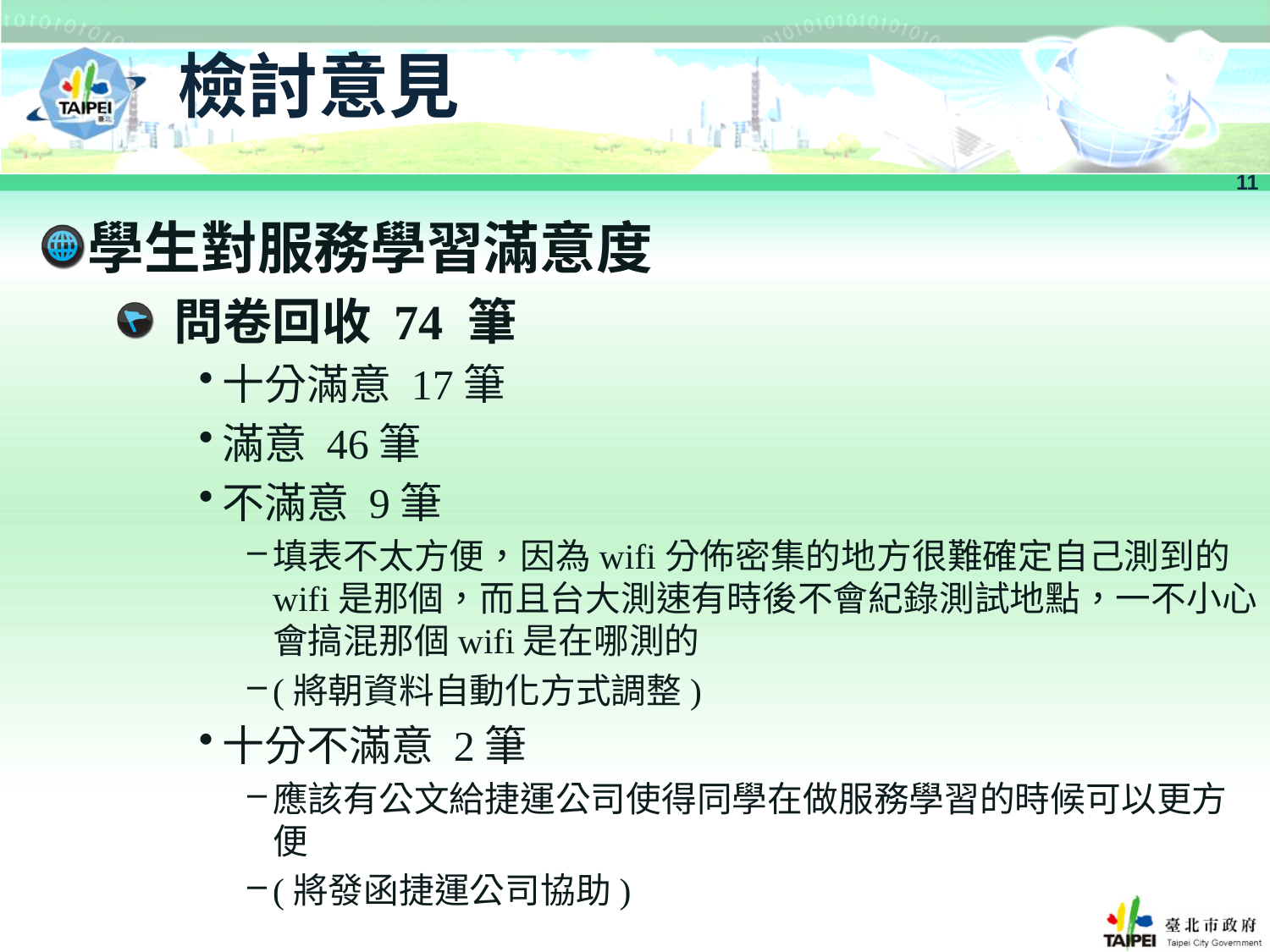

# 檢討意見
11
學生對服務學習滿意度
問卷回收 74 筆
十分滿意 17筆
滿意 46筆
不滿意 9筆
填表不太方便，因為wifi分佈密集的地方很難確定自己測到的wifi是那個，而且台大測速有時後不會紀錄測試地點，一不小心會搞混那個wifi是在哪測的
(將朝資料自動化方式調整)
十分不滿意 2筆
應該有公文給捷運公司使得同學在做服務學習的時候可以更方便
(將發函捷運公司協助)